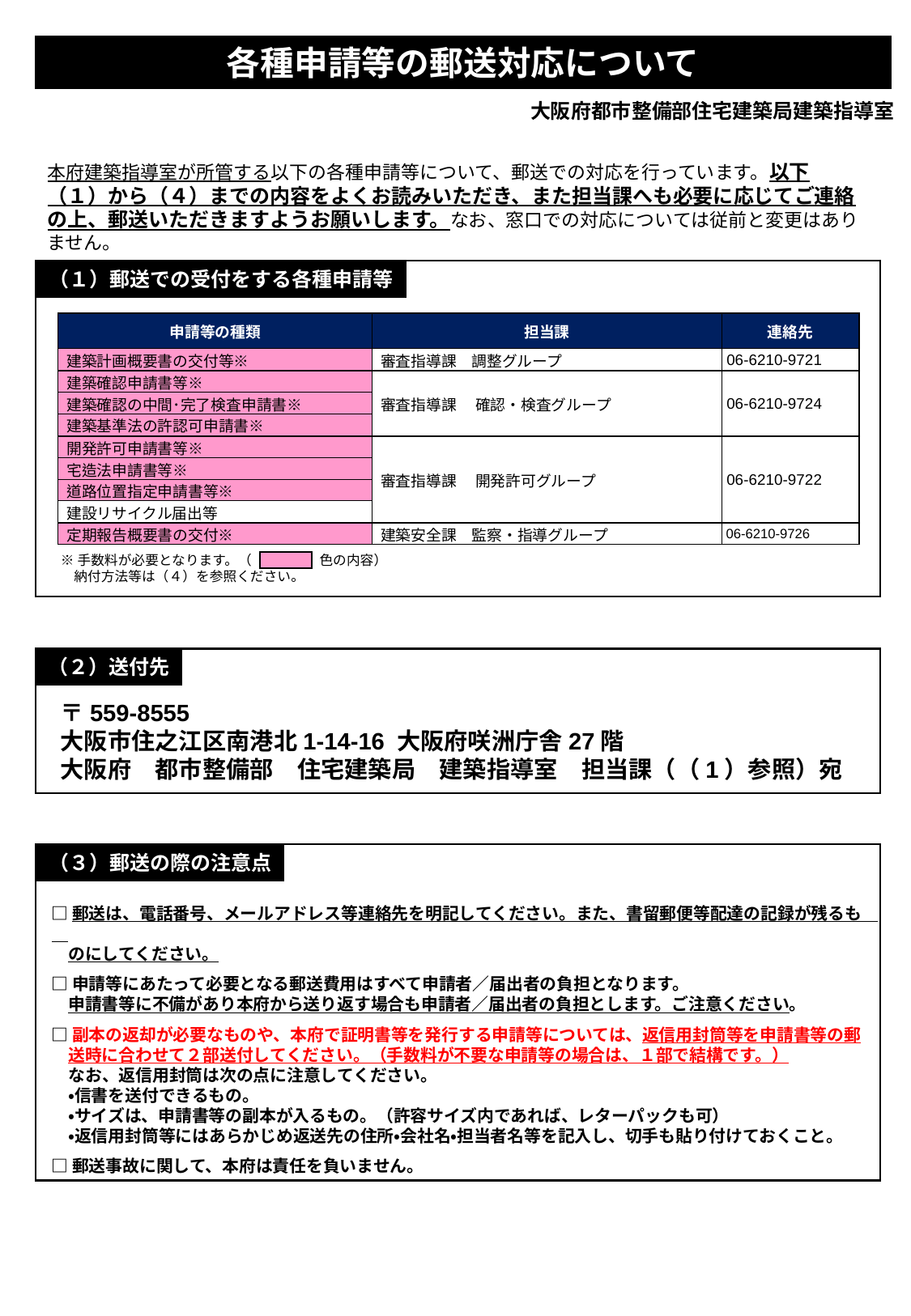

各種申請等の郵送対応について
大阪府都市整備部住宅建築局建築指導室
本府建築指導室が所管する以下の各種申請等について、郵送での対応を行っています。以下（１）から（４）までの内容をよくお読みいただき、また担当課へも必要に応じてご連絡の上、郵送いただきますようお願いします。なお、窓口での対応については従前と変更はありません。

（１）郵送での受付をする各種申請等
| 申請等の種類 | 担当課 | 連絡先 |
| --- | --- | --- |
| 建築計画概要書の交付等※ | 審査指導課　調整グループ | 06-6210-9721 |
| 建築確認申請書等※ | 審査指導課　 確認・検査グループ | 06-6210-9724 |
| 建築確認の中間･完了検査申請書※ |  |  |
| 建築基準法の許認可申請書※ |  |  |
| 開発許可申請書等※ | 審査指導課　 開発許可グループ | 06-6210-9722 |
| 宅造法申請書等※ |  |  |
| 道路位置指定申請書等※ |  |  |
| 建設リサイクル届出等 |  |  |
| 定期報告概要書の交付※ | 建築安全課　監察・指導グループ | 06-6210-9726 |
※手数料が必要となります。（　　　　　色の内容）
　納付方法等は（４）を参照ください。

（２）送付先

〒559-8555
大阪市住之江区南港北1-14-16 大阪府咲洲庁舎27階
大阪府　都市整備部　住宅建築局　建築指導室　担当課（（1）参照）宛

（３）郵送の際の注意点
□郵送は、電話番号、メールアドレス等連絡先を明記してください。また、書留郵便等配達の記録が残るも
　のにしてください。

□申請等にあたって必要となる郵送費用はすべて申請者／届出者の負担となります。
　申請書等に不備があり本府から送り返す場合も申請者／届出者の負担とします。ご注意ください。

□副本の返却が必要なものや、本府で証明書等を発行する申請等については、返信用封筒等を申請書等の郵
　送時に合わせて２部送付してください。（手数料が不要な申請等の場合は、１部で結構です。）
　なお、返信用封筒は次の点に注意してください。
　・信書を送付できるもの。
　・サイズは、申請書等の副本が入るもの。（許容サイズ内であれば、レターパックも可）
　・返信用封筒等にはあらかじめ返送先の住所・会社名・担当者名等を記入し、切手も貼り付けておくこと。

□郵送事故に関して、本府は責任を負いません。